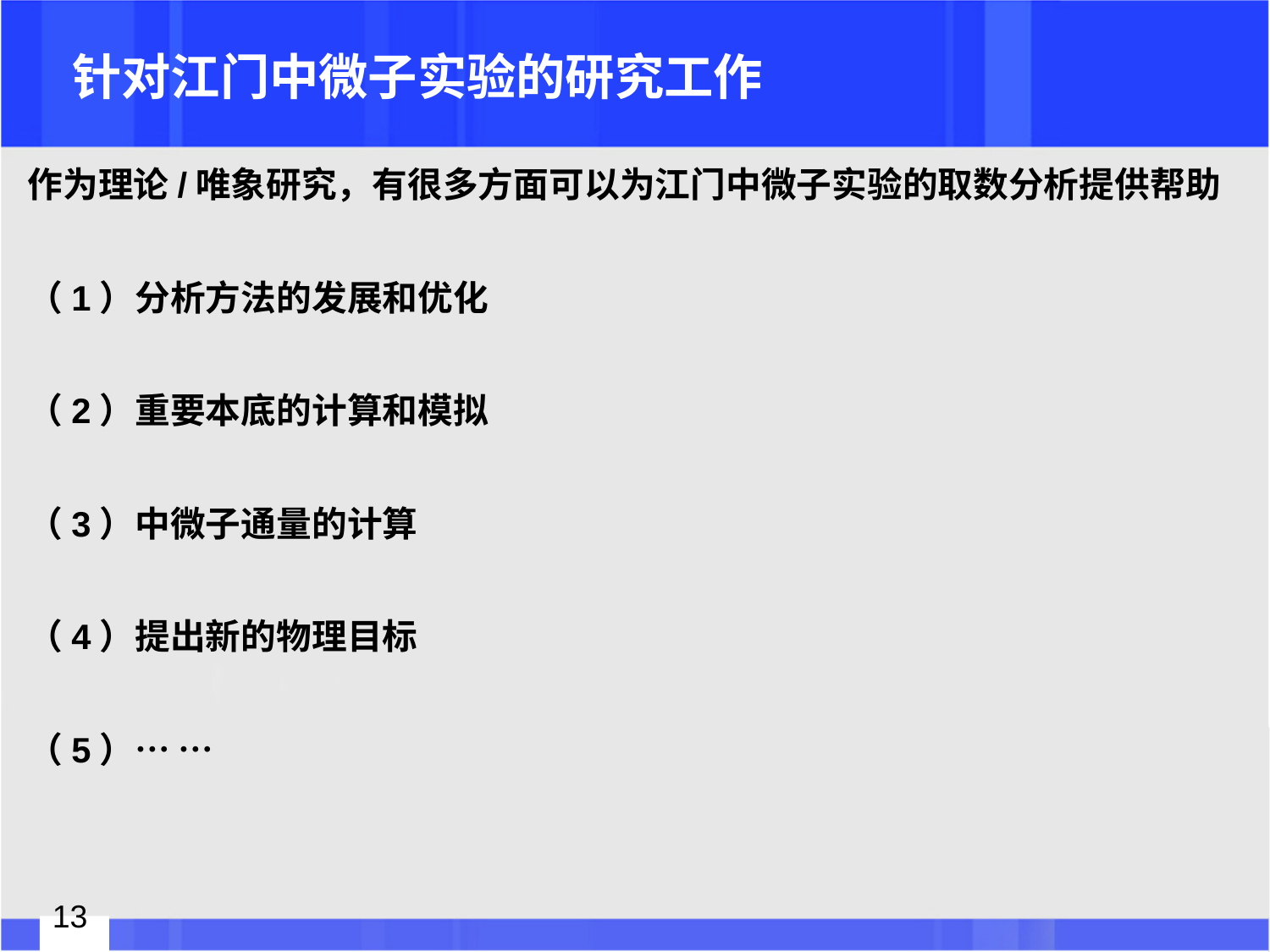

# 针对江门中微子实验的研究工作
作为理论/唯象研究，有很多方面可以为江门中微子实验的取数分析提供帮助

（1）分析方法的发展和优化

（2）重要本底的计算和模拟

（3）中微子通量的计算

（4）提出新的物理目标

（5）… …